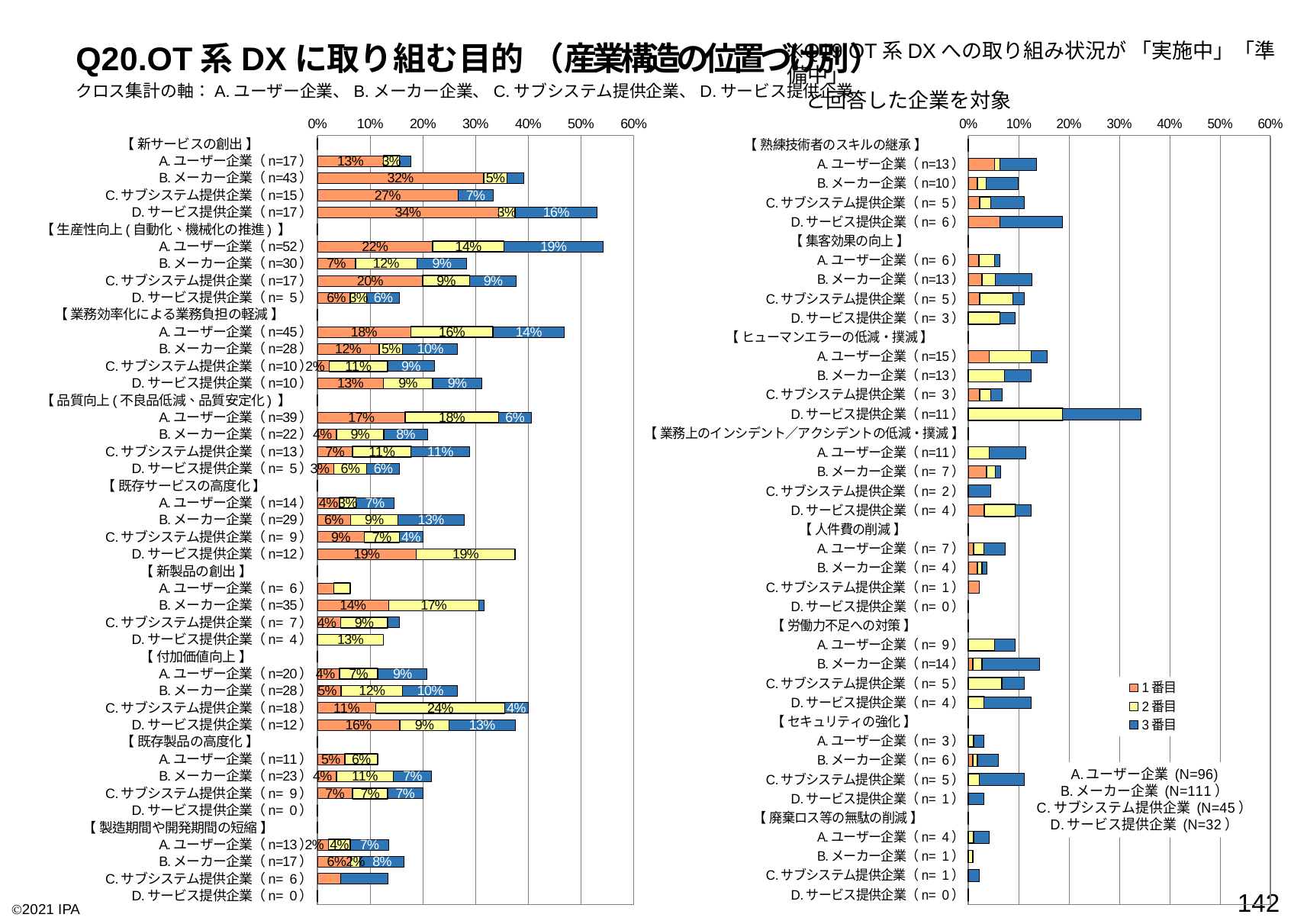

※Q19.OT系DXへの取り組み状況が 「実施中」「準備中」
   と回答した企業を対象
Q20.OT系DXに取り組む目的 （産業構造の位置づけ別）
クロス集計の軸：A.ユーザー企業、B.メーカー企業、C.サブシステム提供企業、D.サービス提供企業

### Chart

| Category | 1番目 | 2番目 | 3番目 |
|---|---|---|---|
| 【 新サービスの創出 】                | 0.0 | 0.0 | 0.0 |
| A.ユーザー企業（n=17） | 0.125 | 0.03125 | 0.020833333333333332 |
| B.メーカー企業（n=43） | 0.3153153153153153 | 0.04504504504504504 | 0.03125 |
| C.サブシステム提供企業（n=15） | 0.26666666666666666 | 0.0 | 0.06666666666666667 |
| D.サービス提供企業（n=17） | 0.34375 | 0.03125 | 0.15625 |
| 【 生産性向上(自動化、機械化の推進) 】       | 0.0 | 0.0 | 0.0 |
| A.ユーザー企業（n=52） | 0.21875 | 0.13541666666666666 | 0.1875 |
| B.メーカー企業（n=30） | 0.07207207207207207 | 0.11711711711711711 | 0.09375 |
| C.サブシステム提供企業（n=17） | 0.2 | 0.08888888888888889 | 0.08888888888888889 |
| D.サービス提供企業（n=  5） | 0.0625 | 0.03125 | 0.0625 |
| 【 業務効率化による業務負担の軽減 】         | 0.0 | 0.0 | 0.0 |
| A.ユーザー企業（n=45） | 0.17708333333333334 | 0.15625 | 0.13541666666666666 |
| B.メーカー企業（n=28） | 0.11711711711711711 | 0.04504504504504504 | 0.10416666666666667 |
| C.サブシステム提供企業（n=10） | 0.022222222222222223 | 0.1111111111111111 | 0.08888888888888889 |
| D.サービス提供企業（n=10） | 0.125 | 0.09375 | 0.09375 |
| 【 品質向上(不良品低減、品質安定化) 】       | 0.0 | 0.0 | 0.0 |
| A.ユーザー企業（n=39） | 0.16666666666666666 | 0.17708333333333334 | 0.0625 |
| B.メーカー企業（n=22） | 0.036036036036036036 | 0.09009009009009009 | 0.08333333333333333 |
| C.サブシステム提供企業（n=13） | 0.06666666666666667 | 0.1111111111111111 | 0.1111111111111111 |
| D.サービス提供企業（n=  5） | 0.03125 | 0.0625 | 0.0625 |
| 【 既存サービスの高度化 】              | 0.0 | 0.0 | 0.0 |
| A.ユーザー企業（n=14） | 0.041666666666666664 | 0.03125 | 0.07291666666666667 |
| B.メーカー企業（n=29） | 0.06306306306306306 | 0.09009009009009009 | 0.125 |
| C.サブシステム提供企業（n=  9） | 0.08888888888888889 | 0.06666666666666667 | 0.044444444444444446 |
| D.サービス提供企業（n=12） | 0.1875 | 0.1875 | 0.0 |
| 【 新製品の創出 】                  | 0.0 | 0.0 | 0.0 |
| A.ユーザー企業（n=  6） | 0.03125 | 0.03125 | 0.0 |
| B.メーカー企業（n=35） | 0.13513513513513514 | 0.17117117117117117 | 0.010416666666666666 |
| C.サブシステム提供企業（n=  7） | 0.044444444444444446 | 0.08888888888888889 | 0.022222222222222223 |
| D.サービス提供企業（n=  4） | 0.0 | 0.125 | 0.0 |
| 【 付加価値向上 】                  | 0.0 | 0.0 | 0.0 |
| A.ユーザー企業（n=20） | 0.041666666666666664 | 0.07291666666666667 | 0.09375 |
| B.メーカー企業（n=28） | 0.04504504504504504 | 0.11711711711711711 | 0.10416666666666667 |
| C.サブシステム提供企業（n=18） | 0.1111111111111111 | 0.24444444444444444 | 0.044444444444444446 |
| D.サービス提供企業（n=12） | 0.15625 | 0.09375 | 0.125 |
| 【 既存製品の高度化 】                | 0.0 | 0.0 | 0.0 |
| A.ユーザー企業（n=11） | 0.052083333333333336 | 0.0625 | 0.0 |
| B.メーカー企業（n=23） | 0.036036036036036036 | 0.10810810810810811 | 0.07291666666666667 |
| C.サブシステム提供企業（n=  9） | 0.06666666666666667 | 0.06666666666666667 | 0.06666666666666667 |
| D.サービス提供企業（n=  0） | 0.0 | 0.0 | 0.0 |
| 【 製造期間や開発期間の短縮 】            | 0.0 | 0.0 | 0.0 |
| A.ユーザー企業（n=13） | 0.020833333333333332 | 0.041666666666666664 | 0.07291666666666667 |
| B.メーカー企業（n=17） | 0.06306306306306306 | 0.018018018018018018 | 0.08333333333333333 |
| C.サブシステム提供企業（n=  6） | 0.044444444444444446 | 0.0 | 0.08888888888888889 |
| D.サービス提供企業（n=  0） | 0.0 | 0.0 | 0.0 |

### Chart:

| Category | 1番目 | 2番目 | 3番目 |
|---|---|---|---|
| 【 熟練技術者のスキルの継承 】            | 0.0 | 0.0 | 0.0 |
| A.ユーザー企業（n=13） | 0.052083333333333336 | 0.010416666666666666 | 0.07291666666666667 |
| B.メーカー企業（n=10） | 0.018018018018018018 | 0.018018018018018018 | 0.0625 |
| C.サブシステム提供企業（n=  5） | 0.022222222222222223 | 0.022222222222222223 | 0.06666666666666667 |
| D.サービス提供企業（n=  6） | 0.0625 | 0.0 | 0.125 |
| 【 集客効果の向上 】                 | 0.0 | 0.0 | 0.0 |
| A.ユーザー企業（n=  6） | 0.020833333333333332 | 0.03125 | 0.010416666666666666 |
| B.メーカー企業（n=13） | 0.02702702702702703 | 0.02702702702702703 | 0.07291666666666667 |
| C.サブシステム提供企業（n=  5） | 0.022222222222222223 | 0.06666666666666667 | 0.022222222222222223 |
| D.サービス提供企業（n=  3） | 0.0 | 0.0625 | 0.03125 |
| 【 ヒューマンエラーの低減・撲滅 】          | 0.0 | 0.0 | 0.0 |
| A.ユーザー企業（n=15） | 0.041666666666666664 | 0.08333333333333333 | 0.03125 |
| B.メーカー企業（n=13） | 0.0 | 0.07207207207207207 | 0.052083333333333336 |
| C.サブシステム提供企業（n=  3） | 0.022222222222222223 | 0.022222222222222223 | 0.022222222222222223 |
| D.サービス提供企業（n=11） | 0.0 | 0.1875 | 0.15625 |
| 【 業務上のインシデント／アクシデントの低減・撲滅 】 | 0.0 | 0.0 | 0.0 |
| A.ユーザー企業（n=11） | 0.0 | 0.041666666666666664 | 0.07291666666666667 |
| B.メーカー企業（n=  7） | 0.036036036036036036 | 0.018018018018018018 | 0.010416666666666666 |
| C.サブシステム提供企業（n=  2） | 0.0 | 0.0 | 0.044444444444444446 |
| D.サービス提供企業（n=  4） | 0.03125 | 0.0625 | 0.03125 |
| 【 人件費の削減 】                  | 0.0 | 0.0 | 0.0 |
| A.ユーザー企業（n=  7） | 0.010416666666666666 | 0.020833333333333332 | 0.041666666666666664 |
| B.メーカー企業（n=  4） | 0.018018018018018018 | 0.009009009009009009 | 0.010416666666666666 |
| C.サブシステム提供企業（n=  1） | 0.022222222222222223 | 0.0 | 0.0 |
| D.サービス提供企業（n=  0） | 0.0 | 0.0 | 0.0 |
| 【 労働力不足への対策 】               | 0.0 | 0.0 | 0.0 |
| A.ユーザー企業（n=  9） | 0.0 | 0.052083333333333336 | 0.041666666666666664 |
| B.メーカー企業（n=14） | 0.009009009009009009 | 0.018018018018018018 | 0.11458333333333333 |
| C.サブシステム提供企業（n=  5） | 0.0 | 0.06666666666666667 | 0.044444444444444446 |
| D.サービス提供企業（n=  4） | 0.0 | 0.03125 | 0.09375 |
| 【 セキュリティの強化 】               | 0.0 | 0.0 | 0.0 |
| A.ユーザー企業（n=  3） | 0.0 | 0.010416666666666666 | 0.020833333333333332 |
| B.メーカー企業（n=  6） | 0.009009009009009009 | 0.009009009009009009 | 0.041666666666666664 |
| C.サブシステム提供企業（n=  5） | 0.0 | 0.022222222222222223 | 0.08888888888888889 |
| D.サービス提供企業（n=  1） | 0.0 | 0.0 | 0.03125 |
| 【 廃棄ロス等の無駄の削減 】             | 0.0 | 0.0 | 0.0 |
| A.ユーザー企業（n=  4） | 0.0 | 0.010416666666666666 | 0.03125 |
| B.メーカー企業（n=  1） | 0.0 | 0.009009009009009009 | 0.0 |
| C.サブシステム提供企業（n=  1） | 0.0 | 0.0 | 0.022222222222222223 |
| D.サービス提供企業（n=  0） | 0.0 | 0.0 | 0.0 |